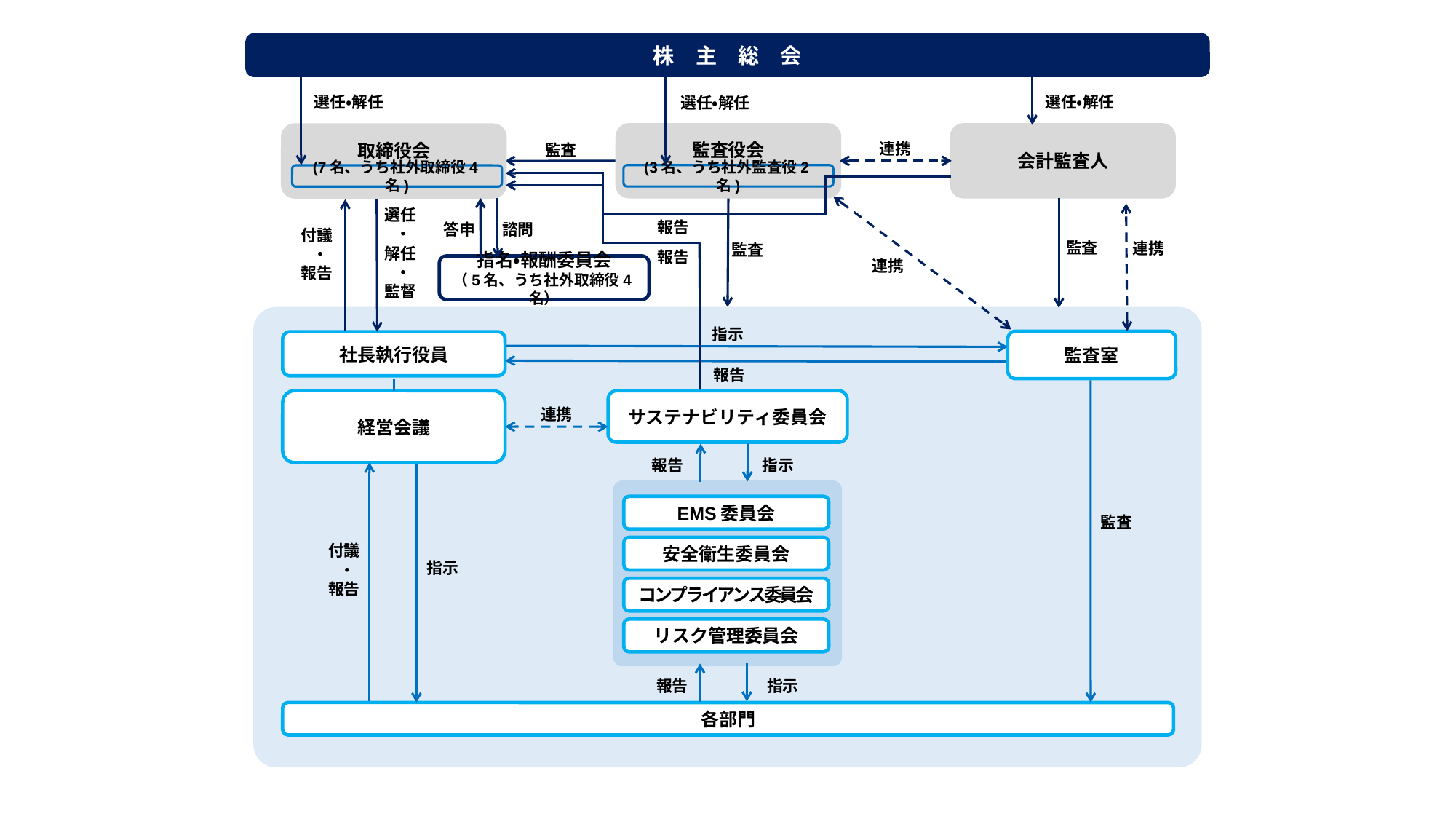

株　主　総　会
選任・解任
選任・解任
選任・解任
監査役会

(3名、うち社外監査役2名)
会計監査人
取締役会

(7名、うち社外取締役4名)
連携
監査
選任
  ・
解任
  ・
監督
報告
答申　   諮問
付議
  ・
報告
監査
連携
監査
連携
指名・報酬委員会
（5名、うち社外取締役4名）

監査室
社長執行役員
経営会議
サステナビリティ委員会
各部門
指示
報告
連携
報告　　　　　指示

EMS委員会
安全衛生委員会
コンプライアンス委員会
リスク管理委員会
監査
付議
  ・
報告
指示
報告　　　　　指示
報告